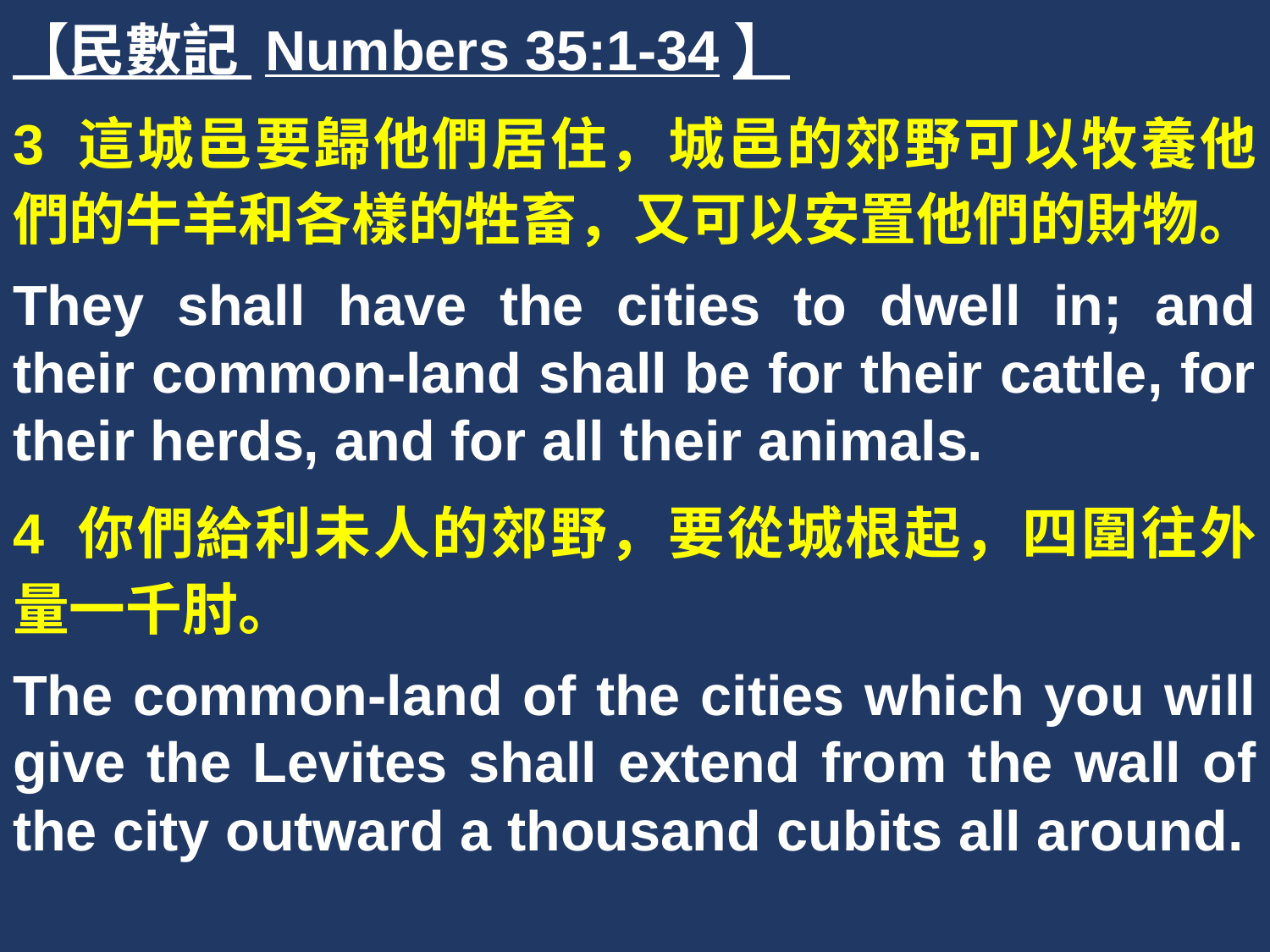

【民數記 Numbers 35:1-34】
3 這城邑要歸他們居住，城邑的郊野可以牧養他們的牛羊和各樣的牲畜，又可以安置他們的財物。
They shall have the cities to dwell in; and their common-land shall be for their cattle, for their herds, and for all their animals.
4 你們給利未人的郊野，要從城根起，四圍往外量一千肘。
The common-land of the cities which you will give the Levites shall extend from the wall of the city outward a thousand cubits all around.